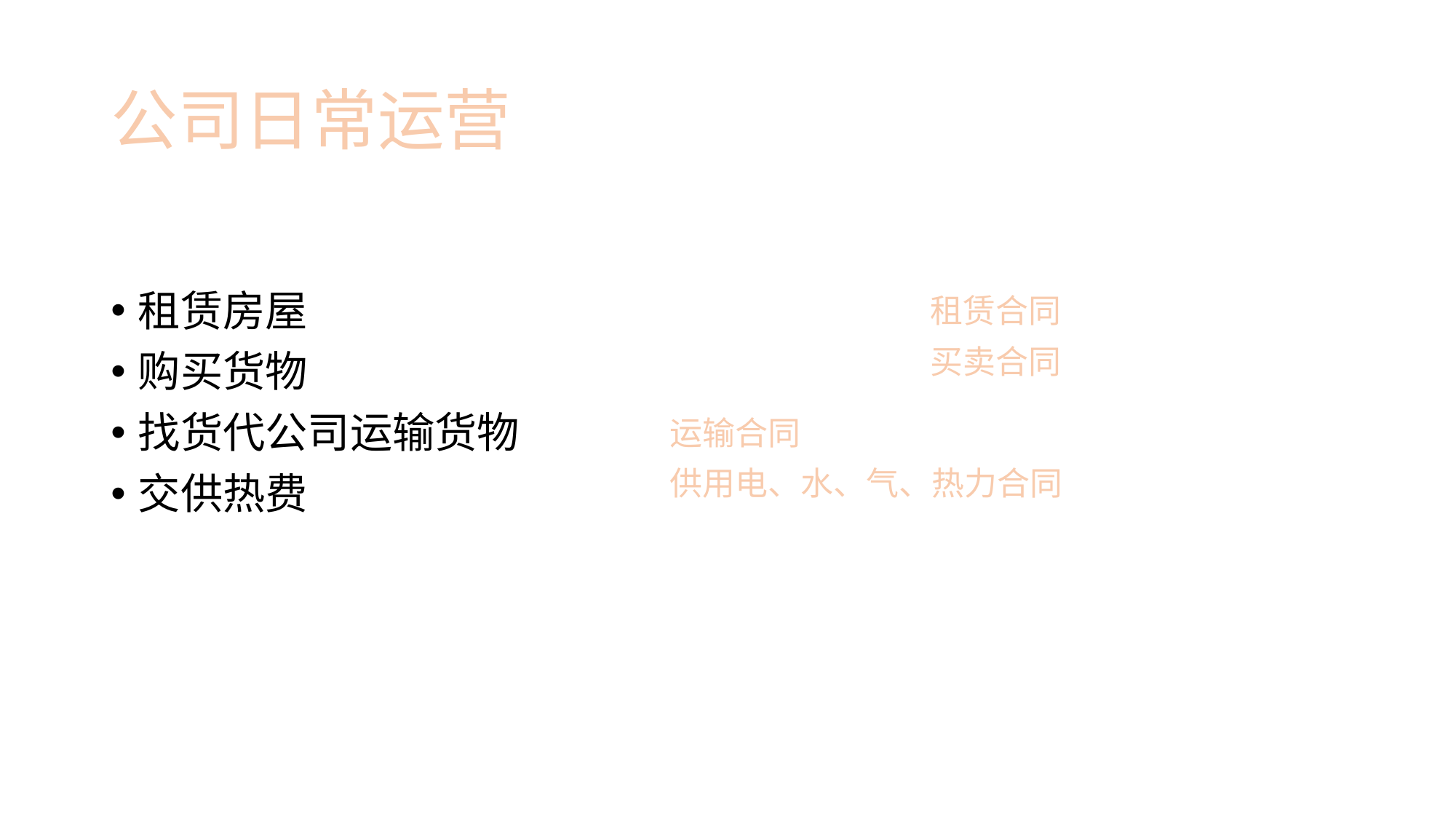

# 公司日常运营

租赁房屋
购买货物
找货代公司运输货物
交供热费
租赁合同
买卖合同
运输合同
供用电、水、气、热力合同